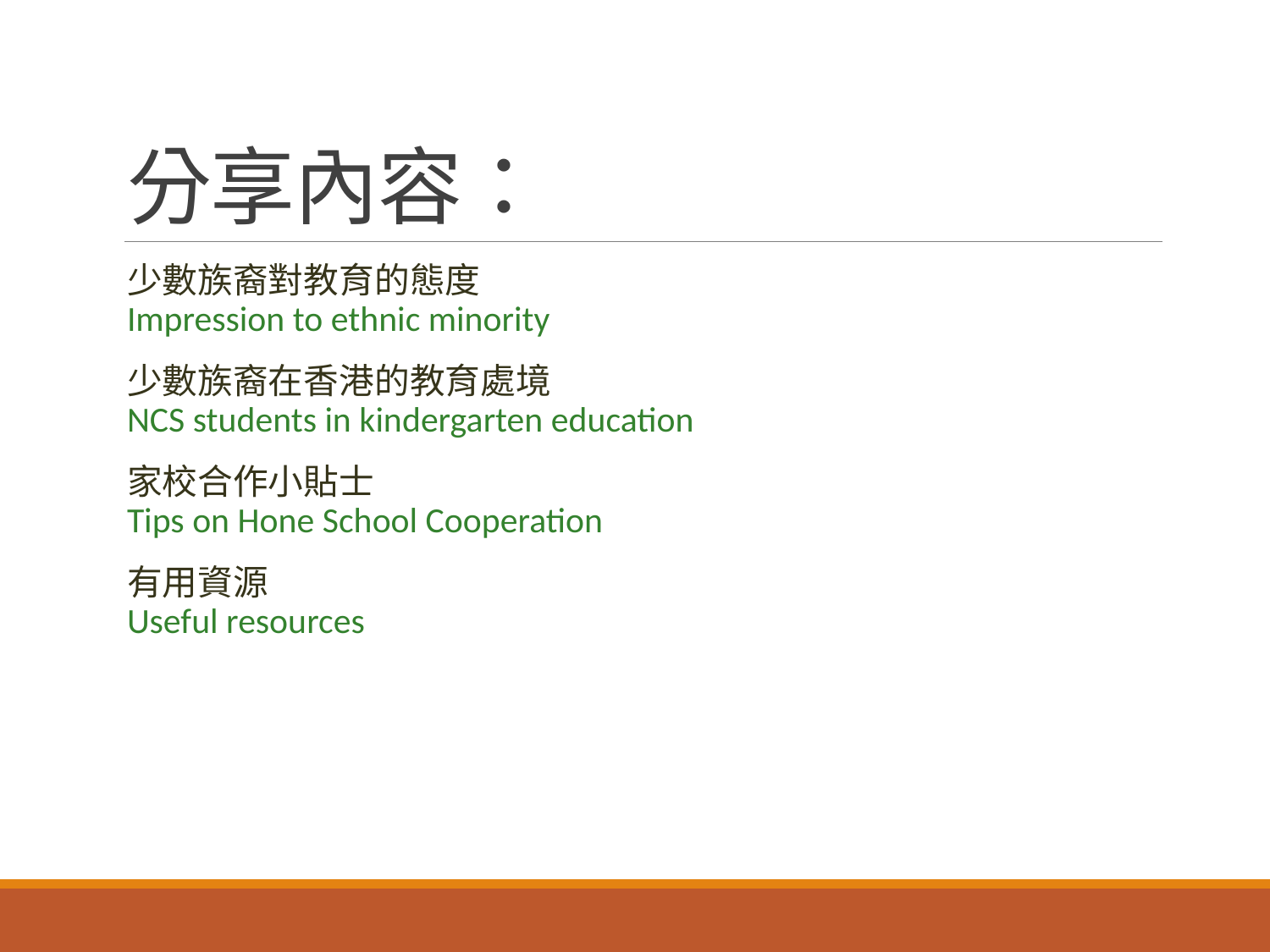

# 分享內容：
少數族裔對教育的態度
Impression to ethnic minority
少數族裔在香港的教育處境
NCS students in kindergarten education
家校合作小貼士
Tips on Hone School Cooperation
有用資源
Useful resources